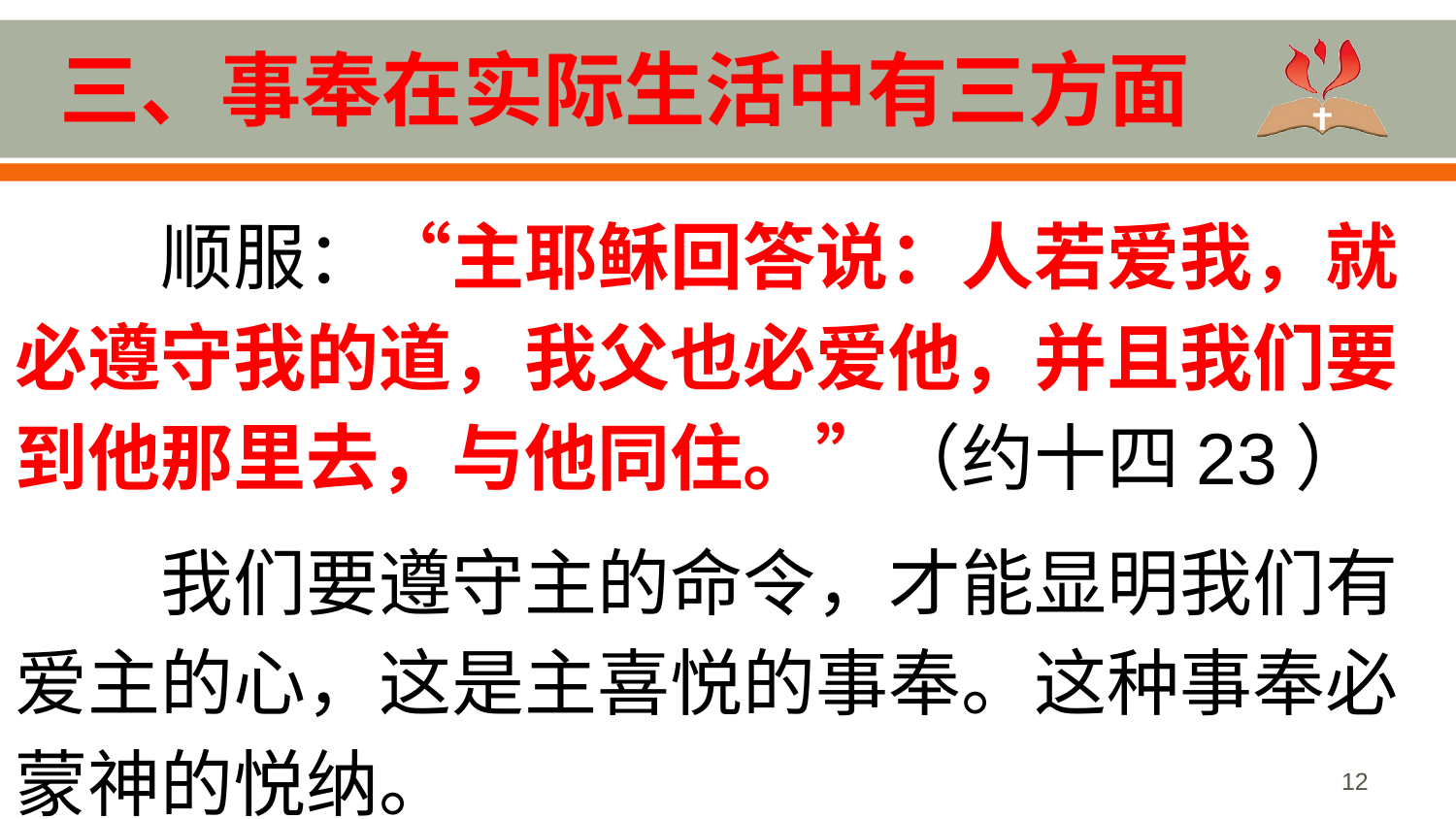

# 三、事奉在实际生活中有三方面
顺服：“主耶稣回答说：人若爱我，就必遵守我的道，我父也必爱他，并且我们要到他那里去，与他同住。”（约十四23）
我们要遵守主的命令，才能显明我们有爱主的心，这是主喜悦的事奉。这种事奉必蒙神的悦纳。

12